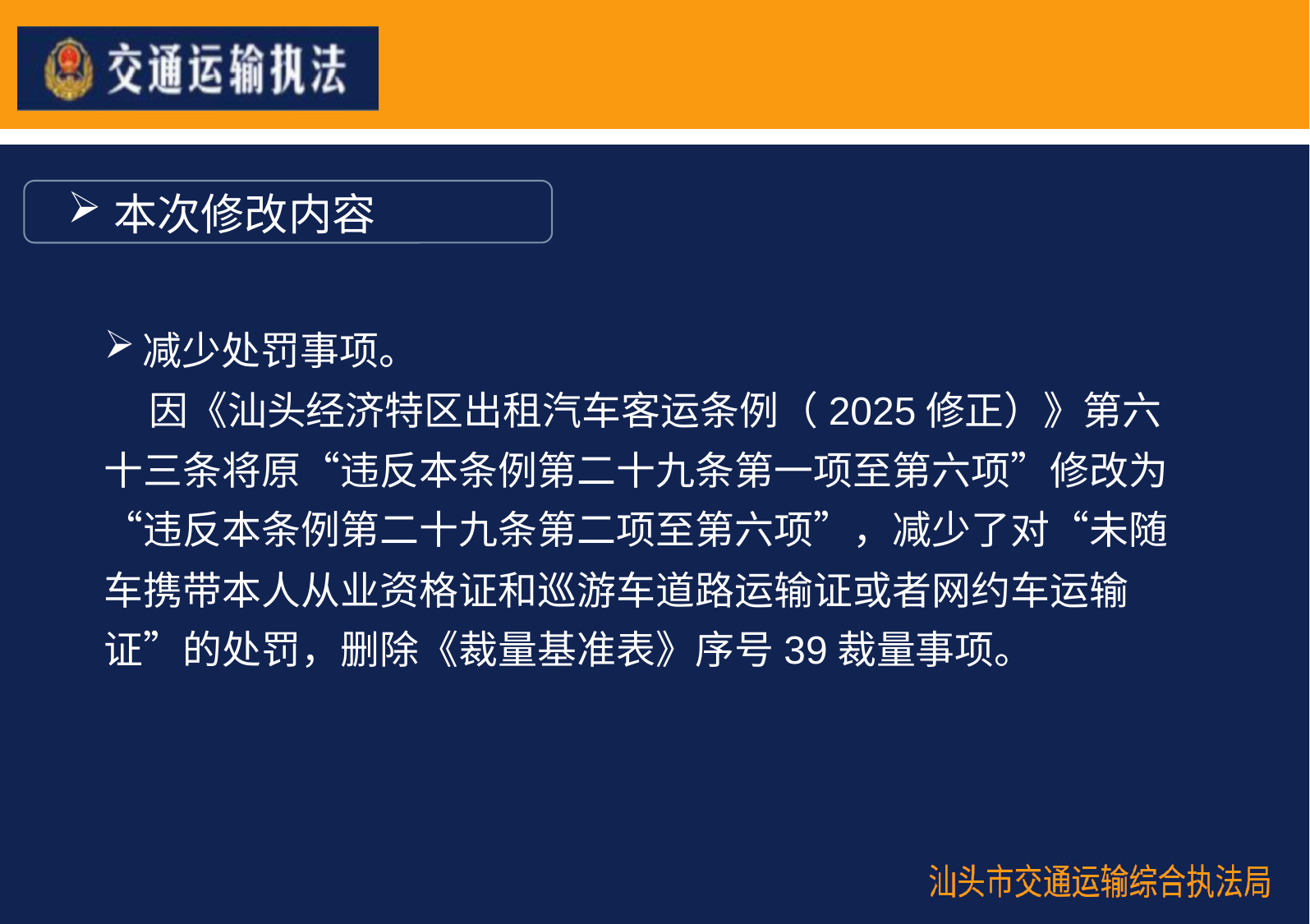

本次修改内容

减少处罚事项。
    因《汕头经济特区出租汽车客运条例（2025修正）》第六十三条将原“违反本条例第二十九条第一项至第六项”修改为“违反本条例第二十九条第二项至第六项”，减少了对“未随车携带本人从业资格证和巡游车道路运输证或者网约车运输证”的处罚，删除《裁量基准表》序号39裁量事项。